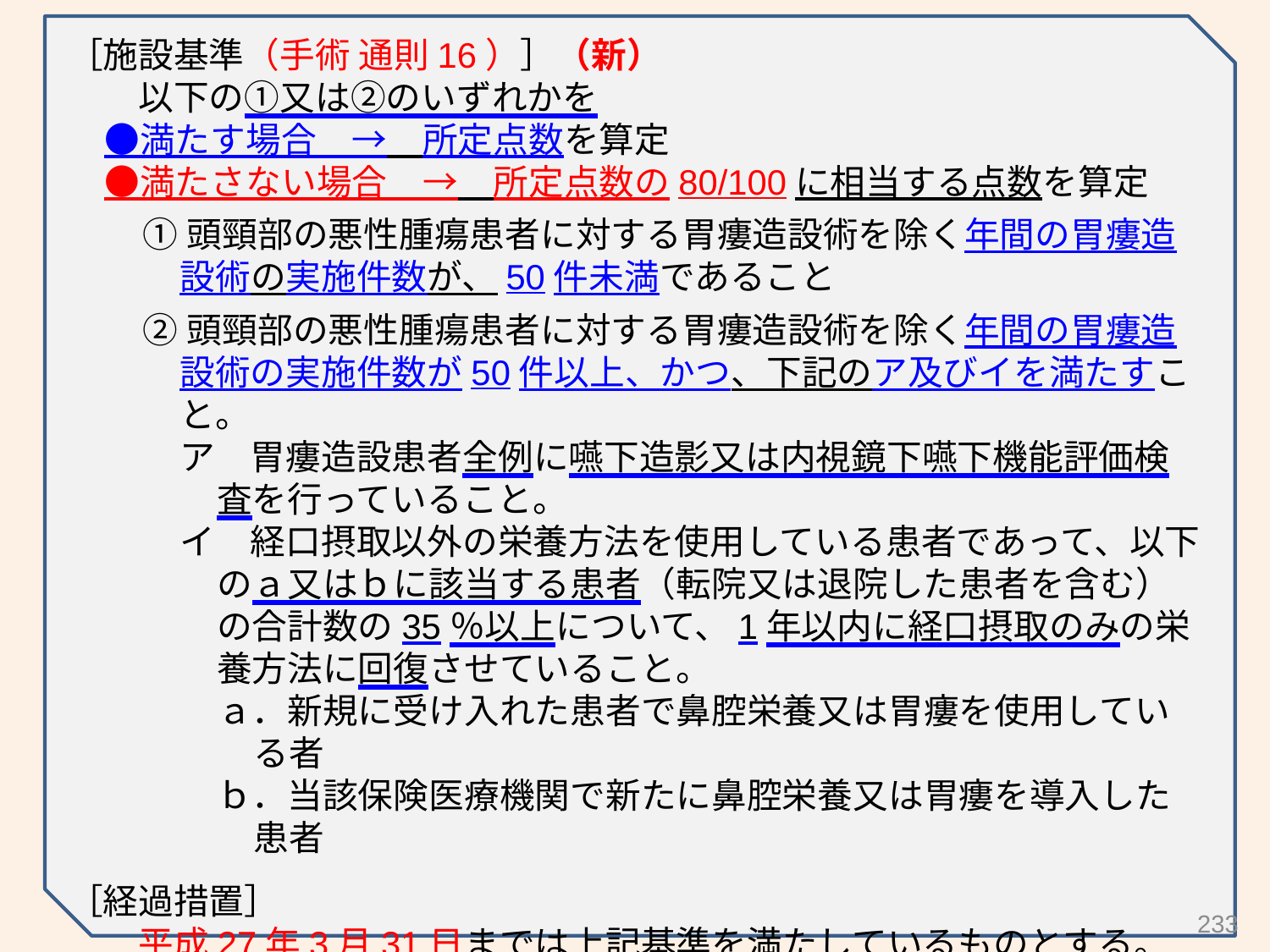

［施設基準（手術 通則16）］（新）
　　以下の①又は②のいずれかを
●満たす場合　→　所定点数を算定
●満たさない場合　→　所定点数の80/100に相当する点数を算定
①頭頸部の悪性腫瘍患者に対する胃瘻造設術を除く年間の胃瘻造設術の実施件数が、50件未満であること
②頭頸部の悪性腫瘍患者に対する胃瘻造設術を除く年間の胃瘻造設術の実施件数が50件以上、かつ、下記のア及びイを満たすこと。
ア　胃瘻造設患者全例に嚥下造影又は内視鏡下嚥下機能評価検査を行っていること。
イ　経口摂取以外の栄養方法を使用している患者であって、以下のａ又はｂに該当する患者（転院又は退院した患者を含む）の合計数の35％以上について、1年以内に経口摂取のみの栄養方法に回復させていること。
ａ．新規に受け入れた患者で鼻腔栄養又は胃瘻を使用している者
ｂ．当該保険医療機関で新たに鼻腔栄養又は胃瘻を導入した患者
［経過措置］
　　平成27年3月31日までは上記基準を満たしているものとする。
233